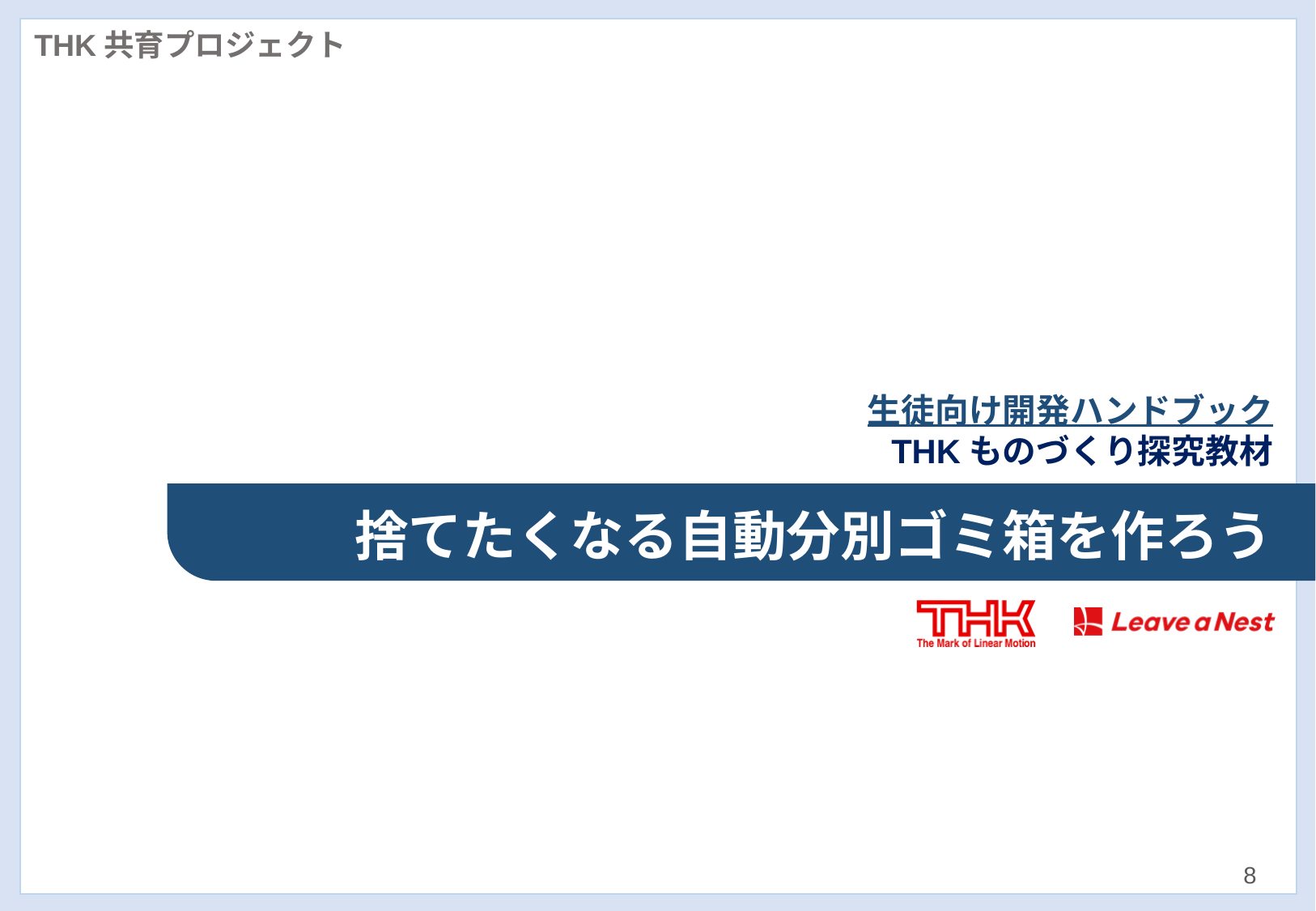

THK共育プロジェクト
生徒向け開発ハンドブック
THKものづくり探究教材
捨てたくなる自動分別ゴミ箱を作ろう